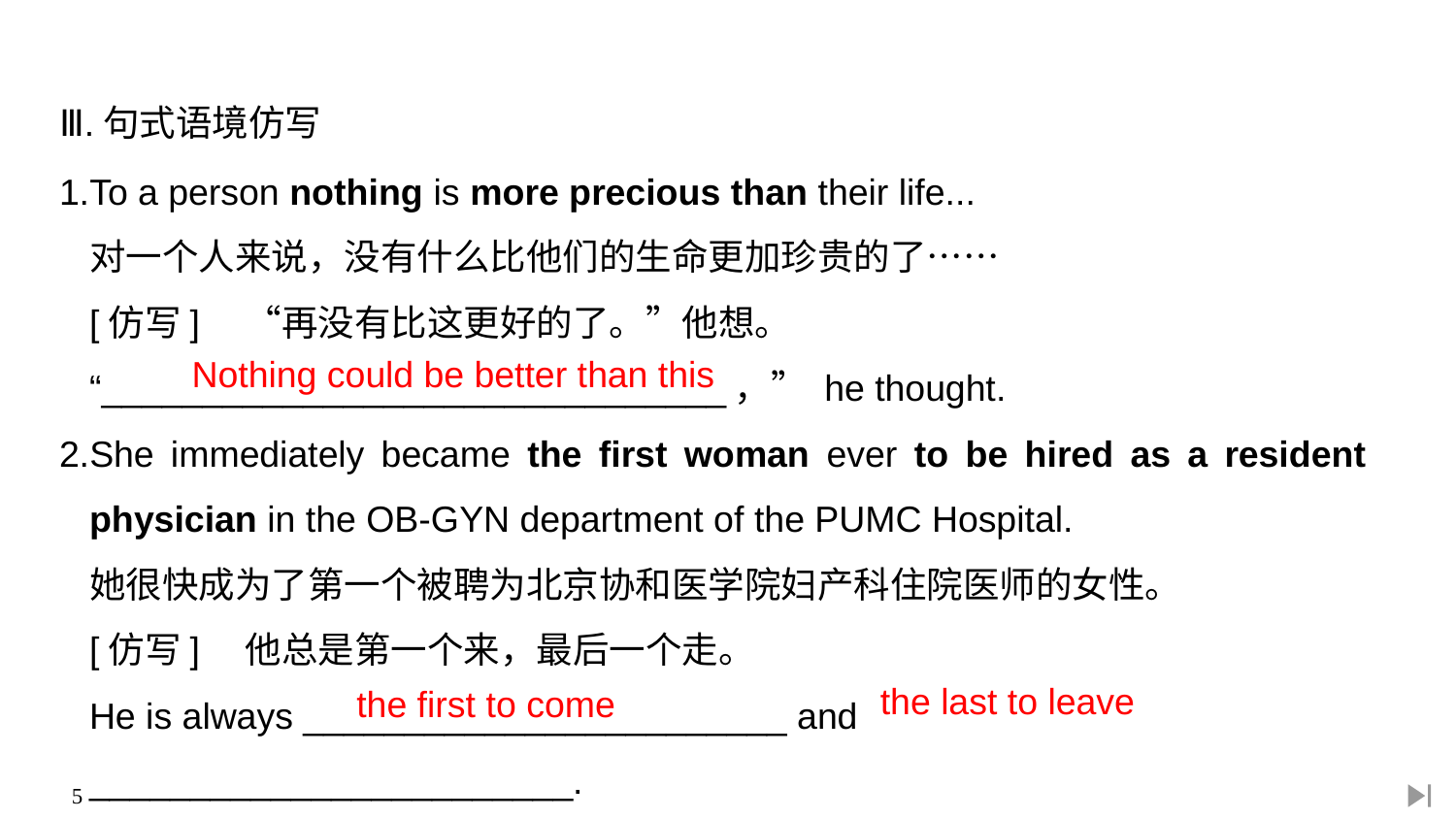

Ⅲ.句式语境仿写
1.To a person nothing is more precious than their life...
	对一个人来说，没有什么比他们的生命更加珍贵的了……
	[仿写]　“再没有比这更好的了。”他想。
	“_______________________________，” he thought.
2.She immediately became the first woman ever to be hired as a resident physician in the OB-GYN department of the PUMC Hospital.
	她很快成为了第一个被聘为北京协和医学院妇产科住院医师的女性。
	[仿写]　他总是第一个来，最后一个走。
	He is always ________________________ and  ________________________.
Nothing could be better than this
the last to leave
the first to come